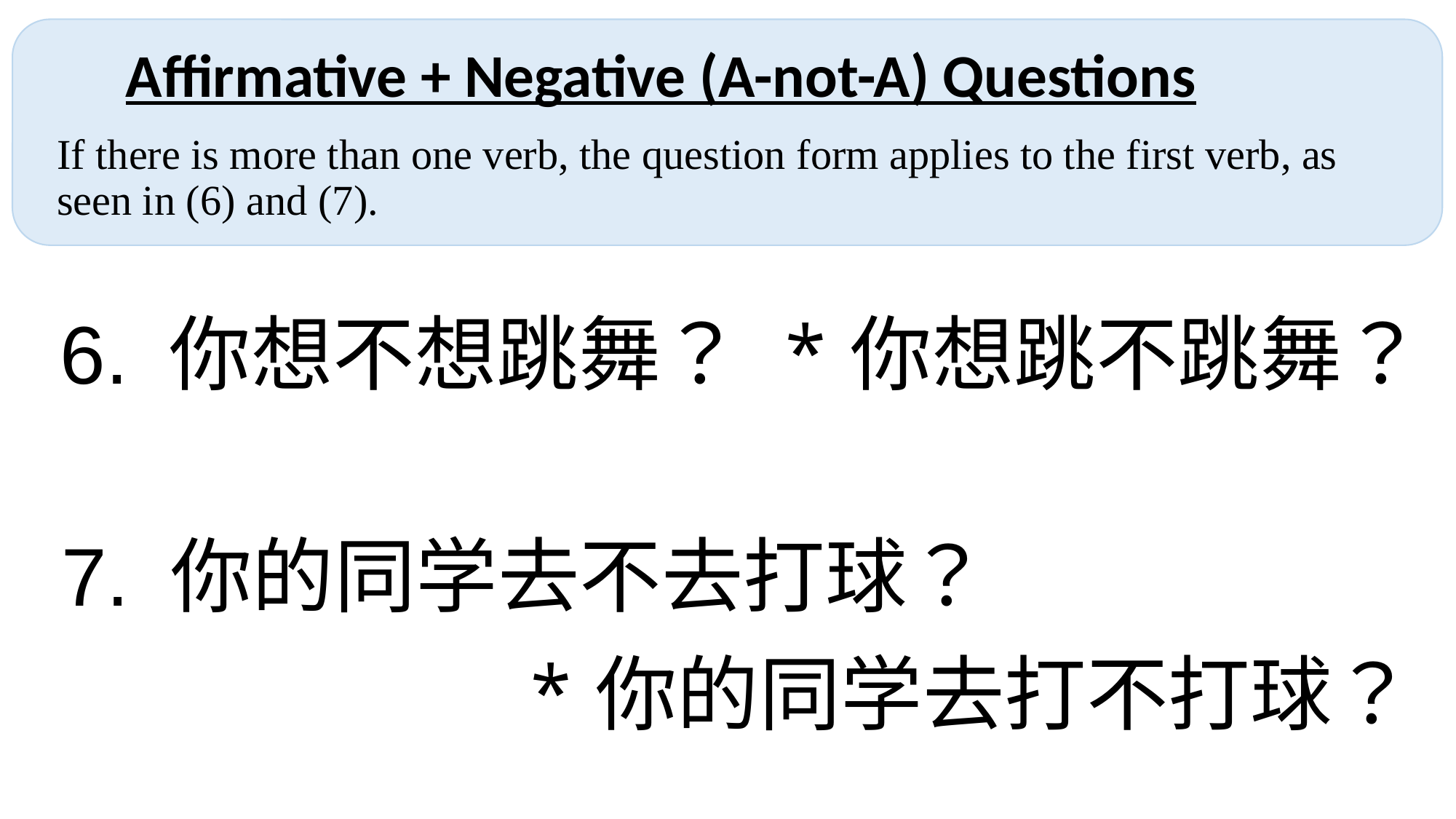

Affirmative + Negative (A-not-A) Questions
If there is more than one verb, the question form applies to the first verb, as seen in (6) and (7).
你想不想跳舞？
*你想跳不跳舞？
你的同学去不去打球？
*你的同学去打不打球？